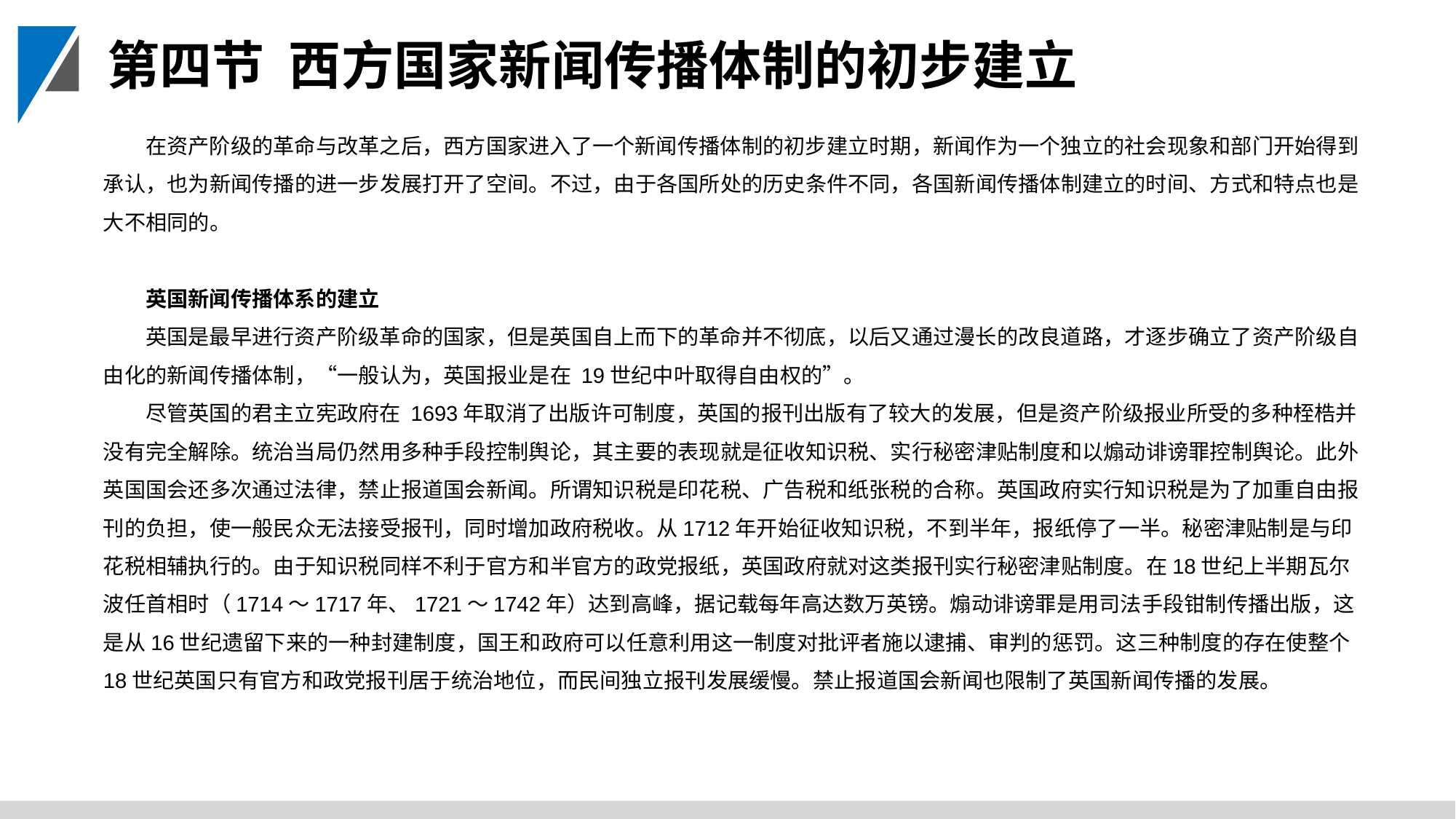

第四节  西方国家新闻传播体制的初步建立
在资产阶级的革命与改革之后，西方国家进入了一个新闻传播体制的初步建立时期，新闻作为一个独立的社会现象和部门开始得到承认，也为新闻传播的进一步发展打开了空间。不过，由于各国所处的历史条件不同，各国新闻传播体制建立的时间、方式和特点也是大不相同的。

英国新闻传播体系的建立
英国是最早进行资产阶级革命的国家，但是英国自上而下的革命并不彻底，以后又通过漫长的改良道路，才逐步确立了资产阶级自由化的新闻传播体制，“一般认为，英国报业是在 19世纪中叶取得自由权的”。
尽管英国的君主立宪政府在 1693年取消了出版许可制度，英国的报刊出版有了较大的发展，但是资产阶级报业所受的多种桎梏并没有完全解除。统治当局仍然用多种手段控制舆论，其主要的表现就是征收知识税、实行秘密津贴制度和以煽动诽谤罪控制舆论。此外英国国会还多次通过法律，禁止报道国会新闻。所谓知识税是印花税、广告税和纸张税的合称。英国政府实行知识税是为了加重自由报刊的负担，使一般民众无法接受报刊，同时增加政府税收。从1712年开始征收知识税，不到半年，报纸停了一半。秘密津贴制是与印花税相辅执行的。由于知识税同样不利于官方和半官方的政党报纸，英国政府就对这类报刊实行秘密津贴制度。在18世纪上半期瓦尔波任首相时（1714～1717年、1721～1742年）达到高峰，据记载每年高达数万英镑。煽动诽谤罪是用司法手段钳制传播出版，这是从16世纪遗留下来的一种封建制度，国王和政府可以任意利用这一制度对批评者施以逮捕、审判的惩罚。这三种制度的存在使整个18世纪英国只有官方和政党报刊居于统治地位，而民间独立报刊发展缓慢。禁止报道国会新闻也限制了英国新闻传播的发展。